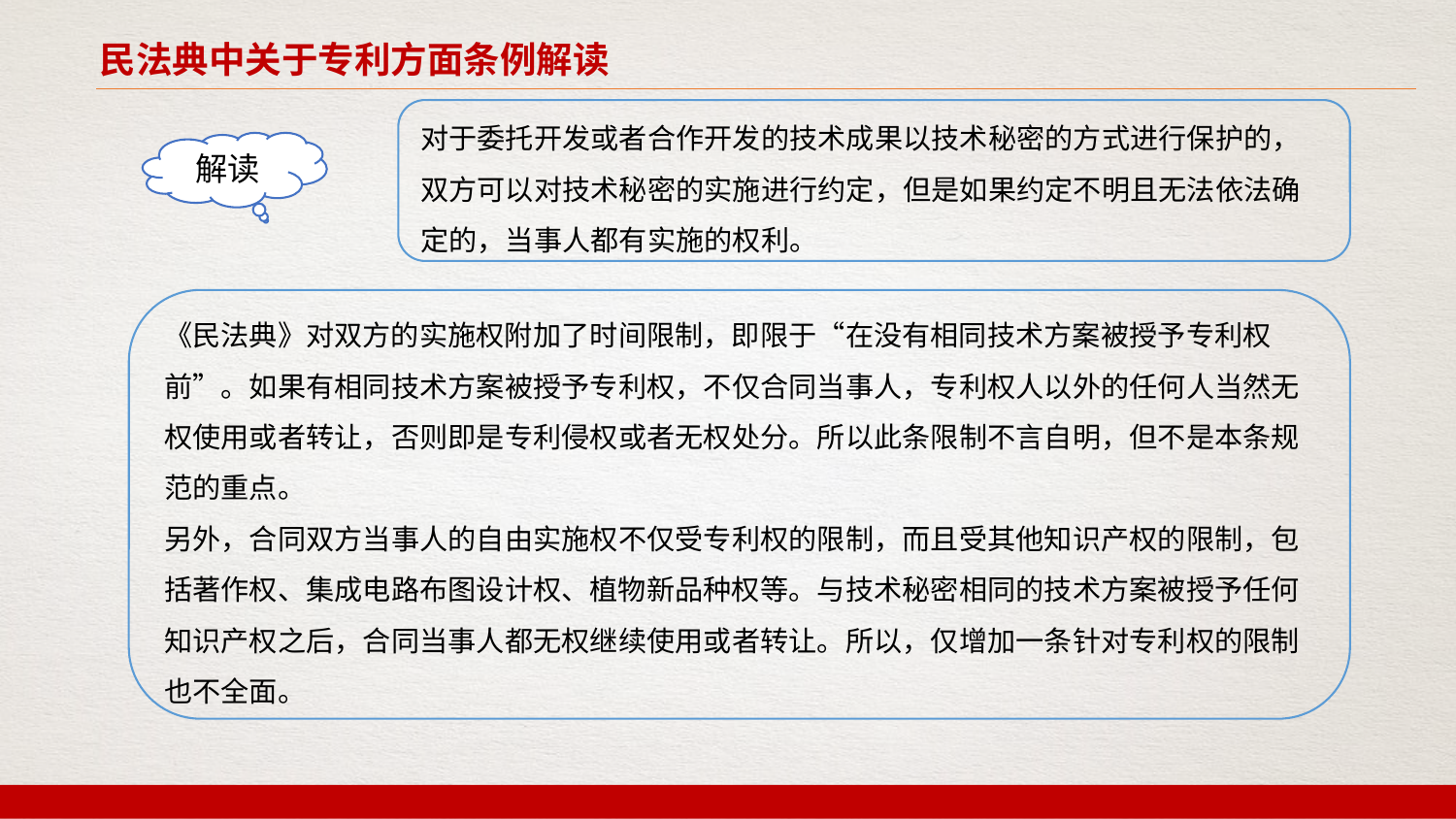

民法典中关于专利方面条例解读
对于委托开发或者合作开发的技术成果以技术秘密的方式进行保护的，双方可以对技术秘密的实施进行约定，但是如果约定不明且无法依法确定的，当事人都有实施的权利。
解读
《民法典》对双方的实施权附加了时间限制，即限于“在没有相同技术方案被授予专利权前”。如果有相同技术方案被授予专利权，不仅合同当事人，专利权人以外的任何人当然无权使用或者转让，否则即是专利侵权或者无权处分。所以此条限制不言自明，但不是本条规范的重点。
另外，合同双方当事人的自由实施权不仅受专利权的限制，而且受其他知识产权的限制，包括著作权、集成电路布图设计权、植物新品种权等。与技术秘密相同的技术方案被授予任何知识产权之后，合同当事人都无权继续使用或者转让。所以，仅增加一条针对专利权的限制也不全面。